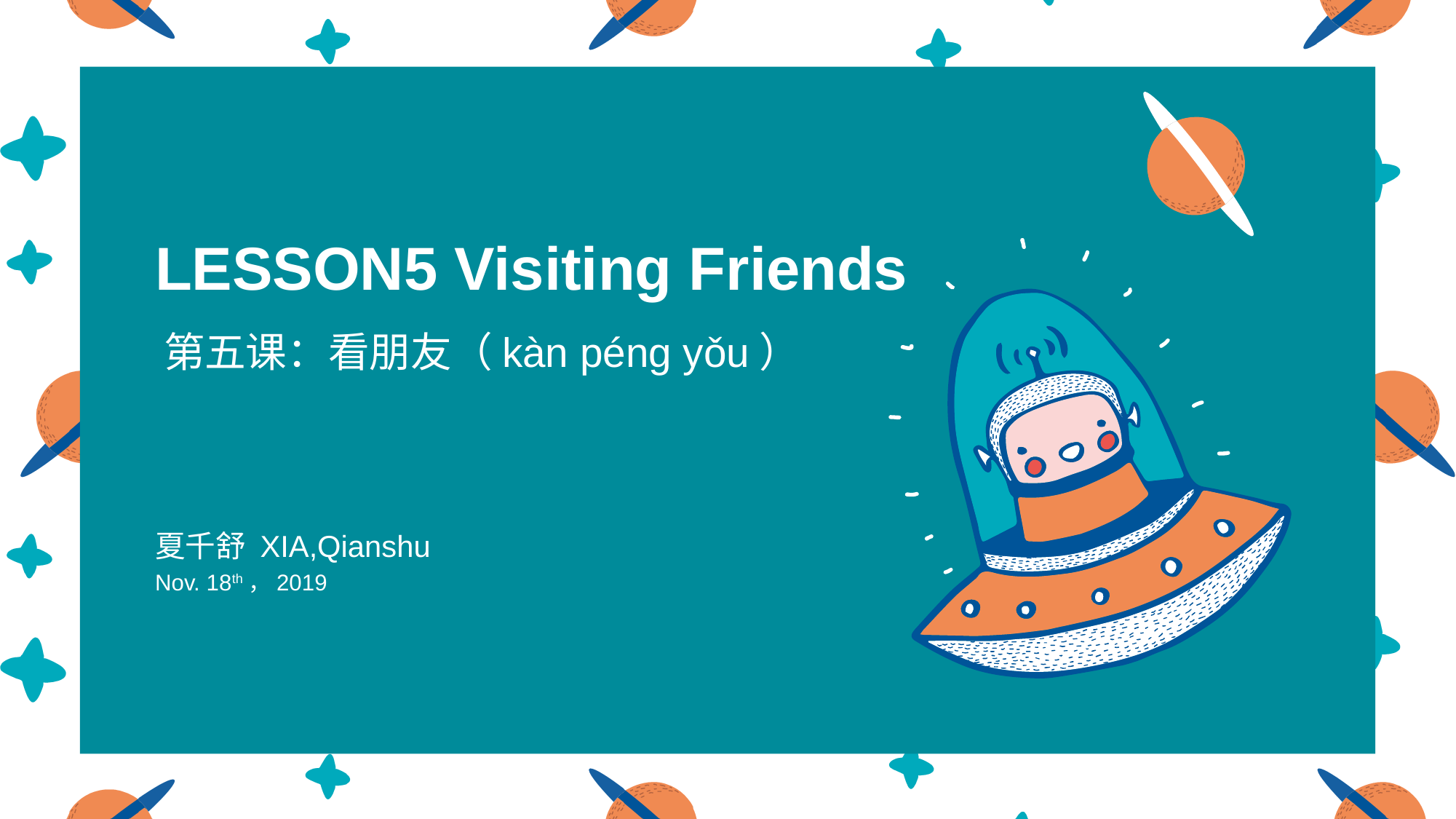

# LESSON5 Visiting Friends
第五课：看朋友（kàn péng yǒu）
夏千舒 XIA,Qianshu
Nov. 18th，2019